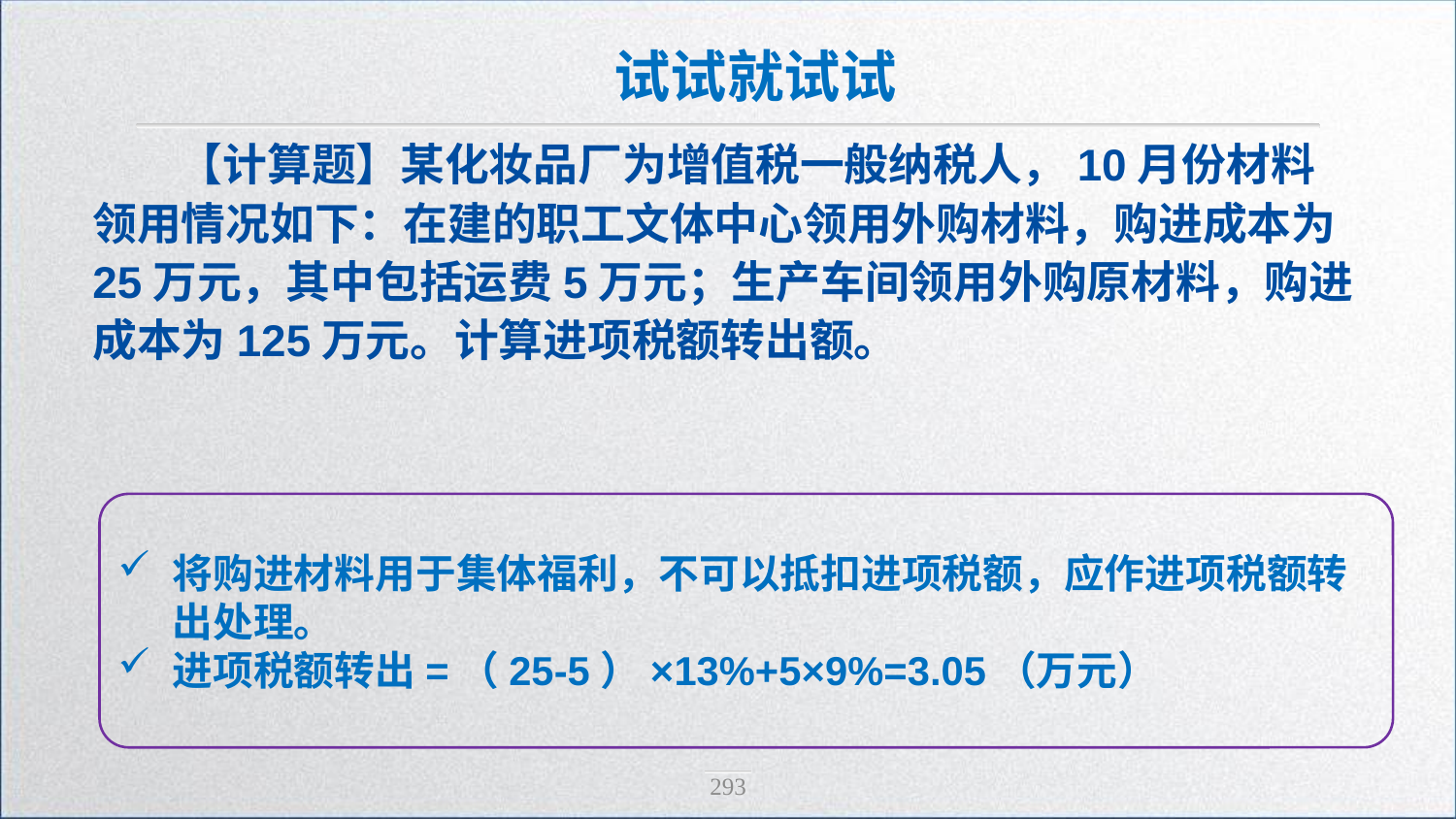

试试就试试
【计算题】某化妆品厂为增值税一般纳税人，10月份材料领用情况如下：在建的职工文体中心领用外购材料，购进成本为25万元，其中包括运费5万元；生产车间领用外购原材料，购进成本为125万元。计算进项税额转出额。
将购进材料用于集体福利，不可以抵扣进项税额，应作进项税额转出处理。
进项税额转出=（25-5）×13%+5×9%=3.05（万元）
293